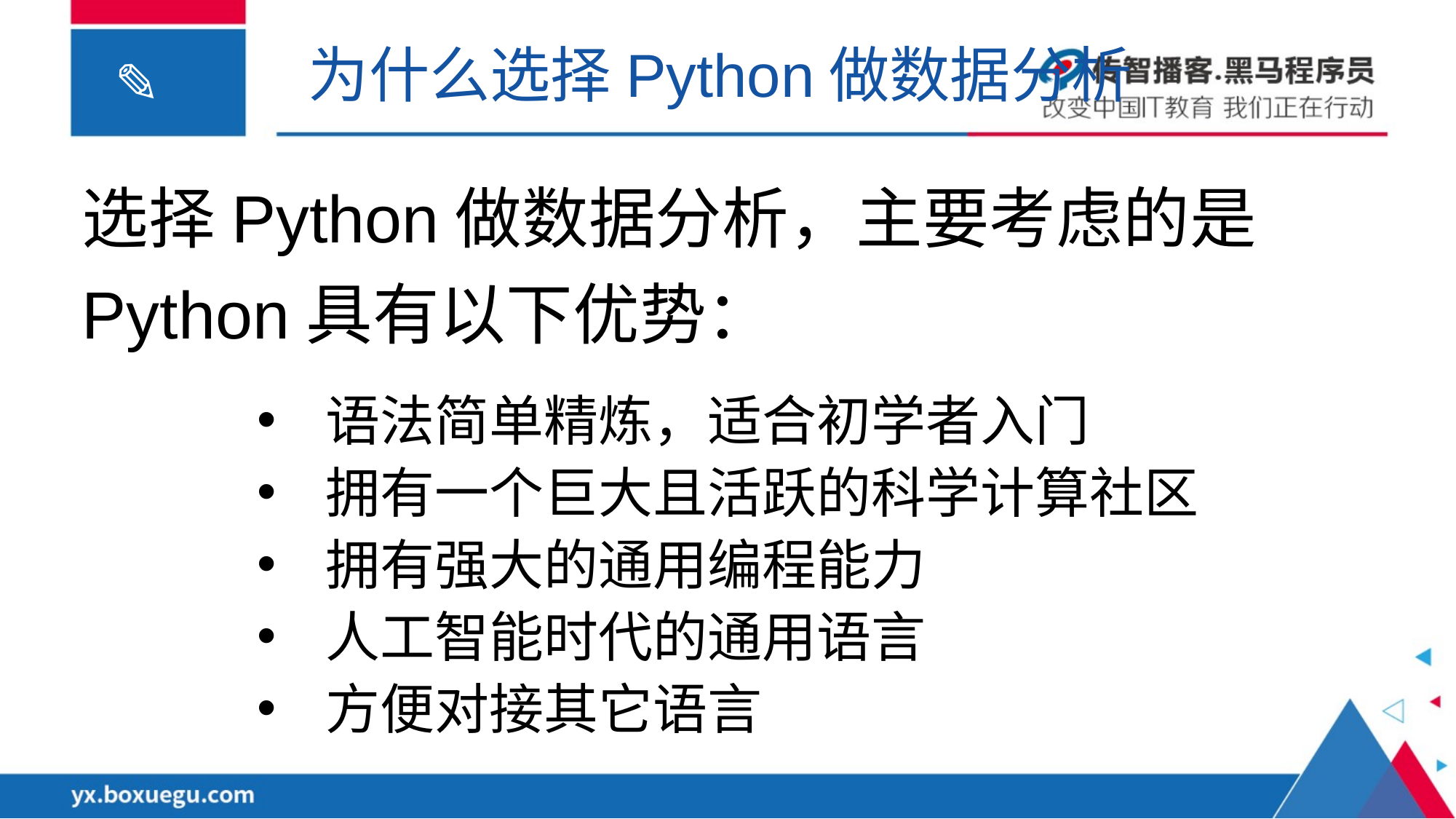

为什么选择Python做数据分析
选择Python做数据分析，主要考虑的是Python具有以下优势：
语法简单精炼，适合初学者入门
拥有一个巨大且活跃的科学计算社区
拥有强大的通用编程能力
人工智能时代的通用语言
方便对接其它语言